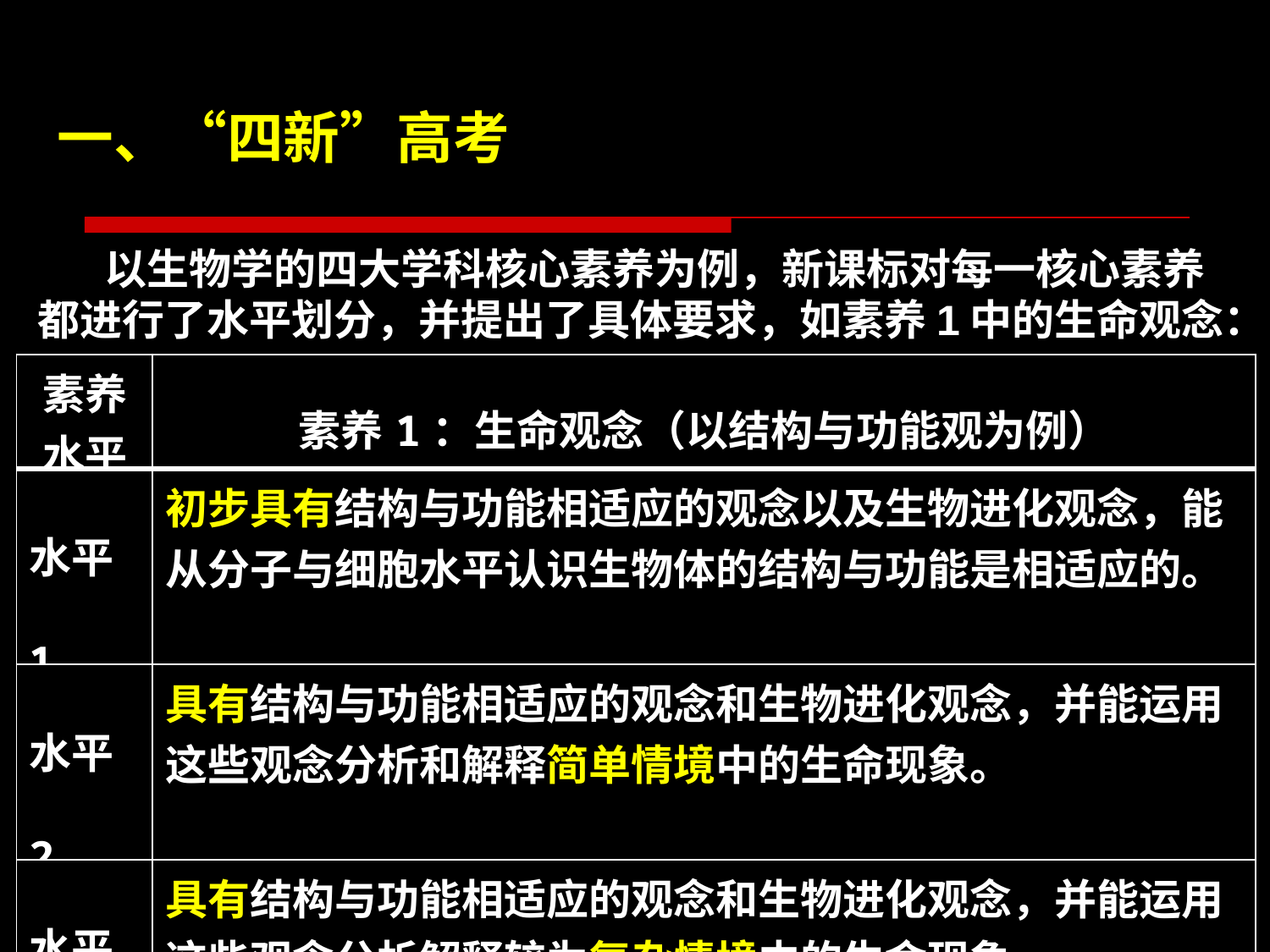

一、“四新”高考
      以生物学的四大学科核心素养为例，新课标对每一核心素养都进行了水平划分，并提出了具体要求，如素养1中的生命观念：
| 素养水平 | 素养1：生命观念（以结构与功能观为例） |
| --- | --- |
| 水平1 | 初步具有结构与功能相适应的观念以及生物进化观念，能从分子与细胞水平认识生物体的结构与功能是相适应的。 |
| 水平2 | 具有结构与功能相适应的观念和生物进化观念，并能运用这些观念分析和解释简单情境中的生命现象。 |
| 水平3 | 具有结构与功能相适应的观念和生物进化观念，并能运用这些观念分析解释较为复杂情境中的生命现象 |
| 水平4 | 具有结构与功能相适应的观念和生物进化观念，并能基于这些观念识别身边的虚假宣传和无科学依据的传言。 |